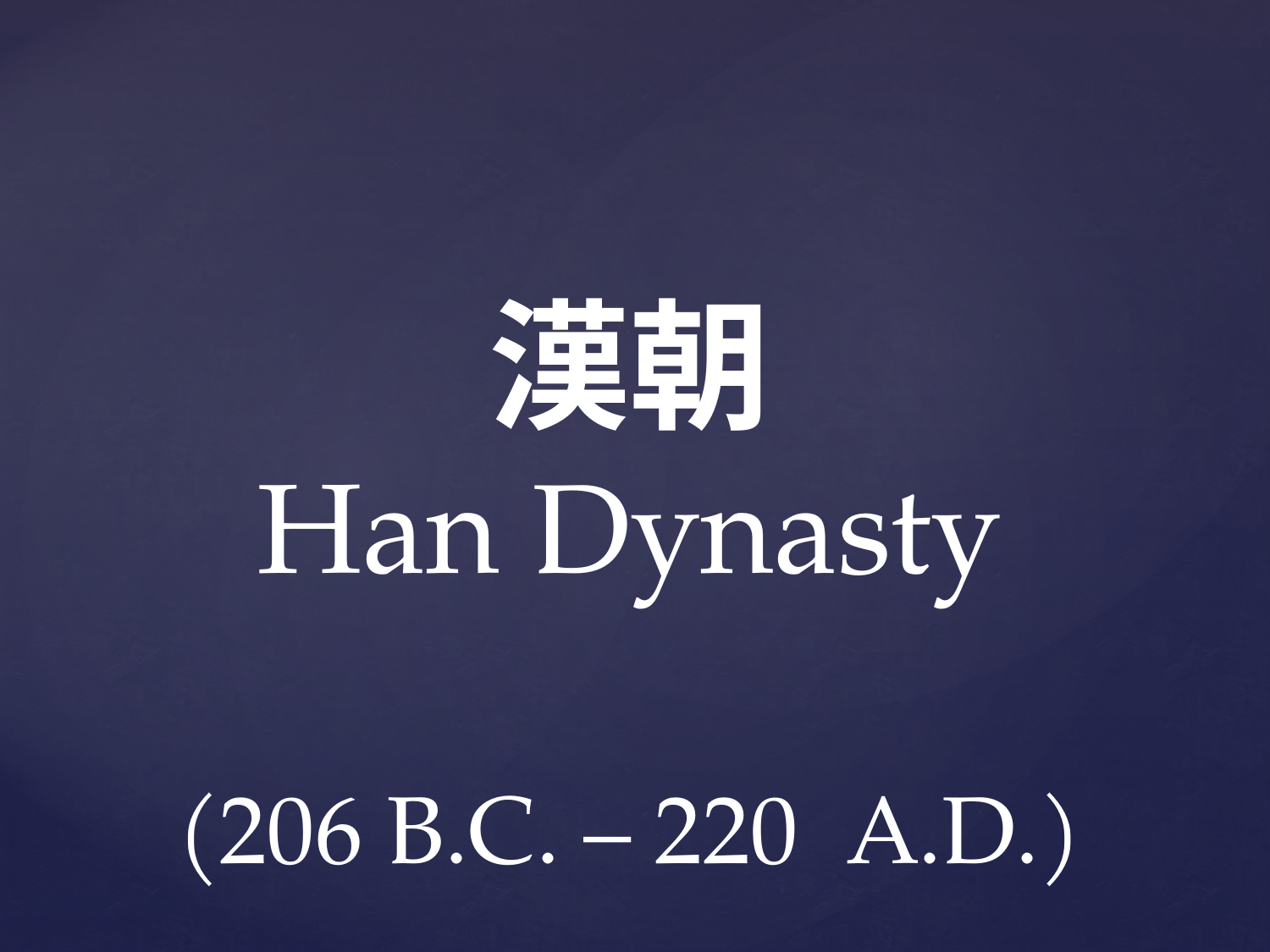

# 漢朝 Han Dynasty (206 B.C. – 220  A.D.)